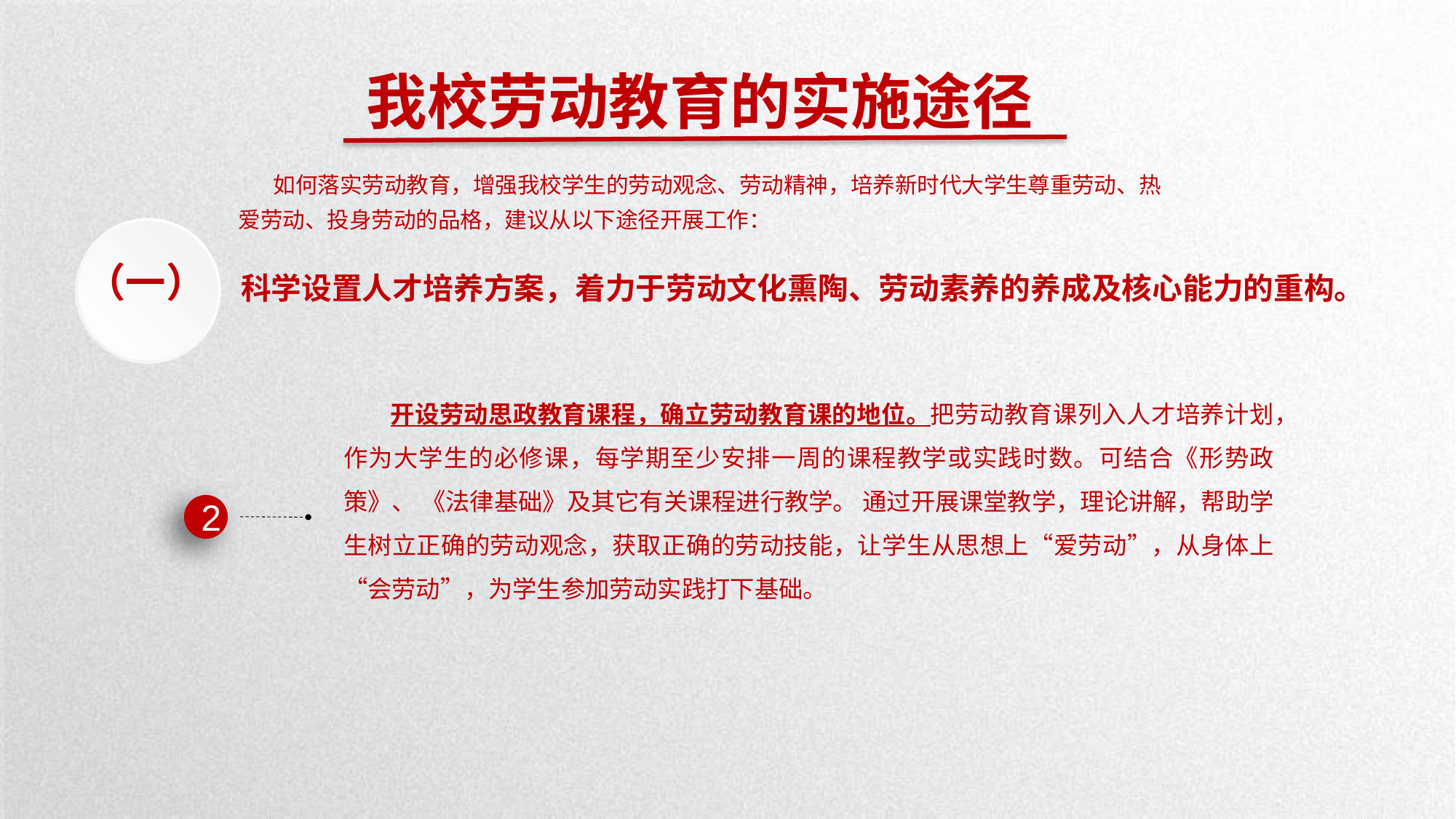

我校劳动教育的实施途径
      如何落实劳动教育，增强我校学生的劳动观念、劳动精神，培养新时代大学生尊重劳动、热爱劳动、投身劳动的品格，建议从以下途径开展工作：

（一）
科学设置人才培养方案，着力于劳动文化熏陶、劳动素养的养成及核心能力的重构。
       开设劳动思政教育课程，确立劳动教育课的地位。把劳动教育课列入人才培养计划，作为大学生的必修课，每学期至少安排一周的课程教学或实践时数。可结合《形势政策》、 《法律基础》及其它有关课程进行教学。 通过开展课堂教学，理论讲解，帮助学生树立正确的劳动观念，获取正确的劳动技能，让学生从思想上“爱劳动”，从身体上“会劳动”，为学生参加劳动实践打下基础。
2